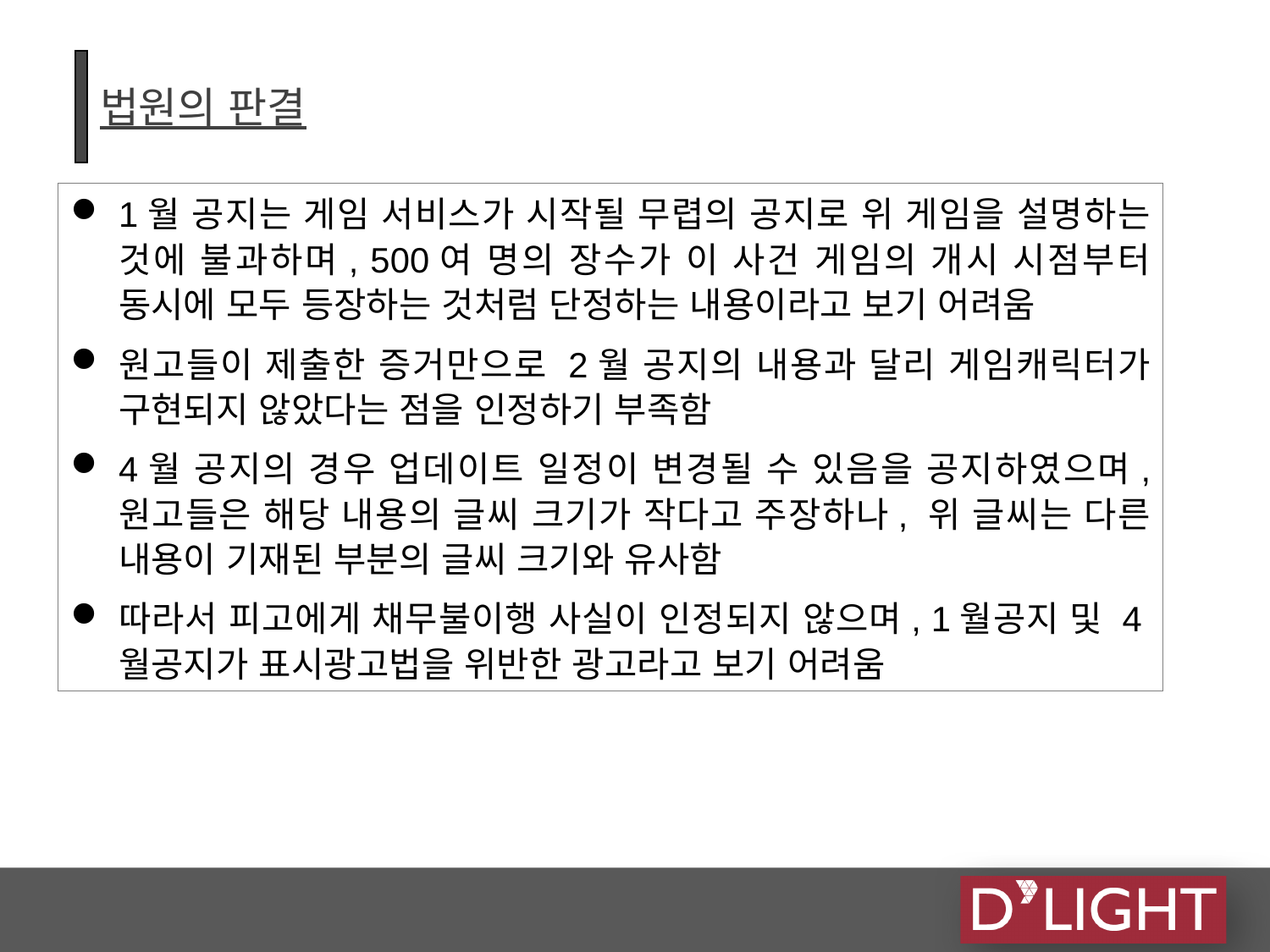

# 법원의 판결
1월 공지는 게임 서비스가 시작될 무렵의 공지로 위 게임을 설명하는 것에 불과하며, 500여 명의 장수가 이 사건 게임의 개시 시점부터 동시에 모두 등장하는 것처럼 단정하는 내용이라고 보기 어려움
원고들이 제출한 증거만으로 2월 공지의 내용과 달리 게임캐릭터가 구현되지 않았다는 점을 인정하기 부족함
4월 공지의 경우 업데이트 일정이 변경될 수 있음을 공지하였으며, 원고들은 해당 내용의 글씨 크기가 작다고 주장하나, 위 글씨는 다른 내용이 기재된 부분의 글씨 크기와 유사함
따라서 피고에게 채무불이행 사실이 인정되지 않으며, 1월공지 및 4월공지가 표시광고법을 위반한 광고라고 보기 어려움